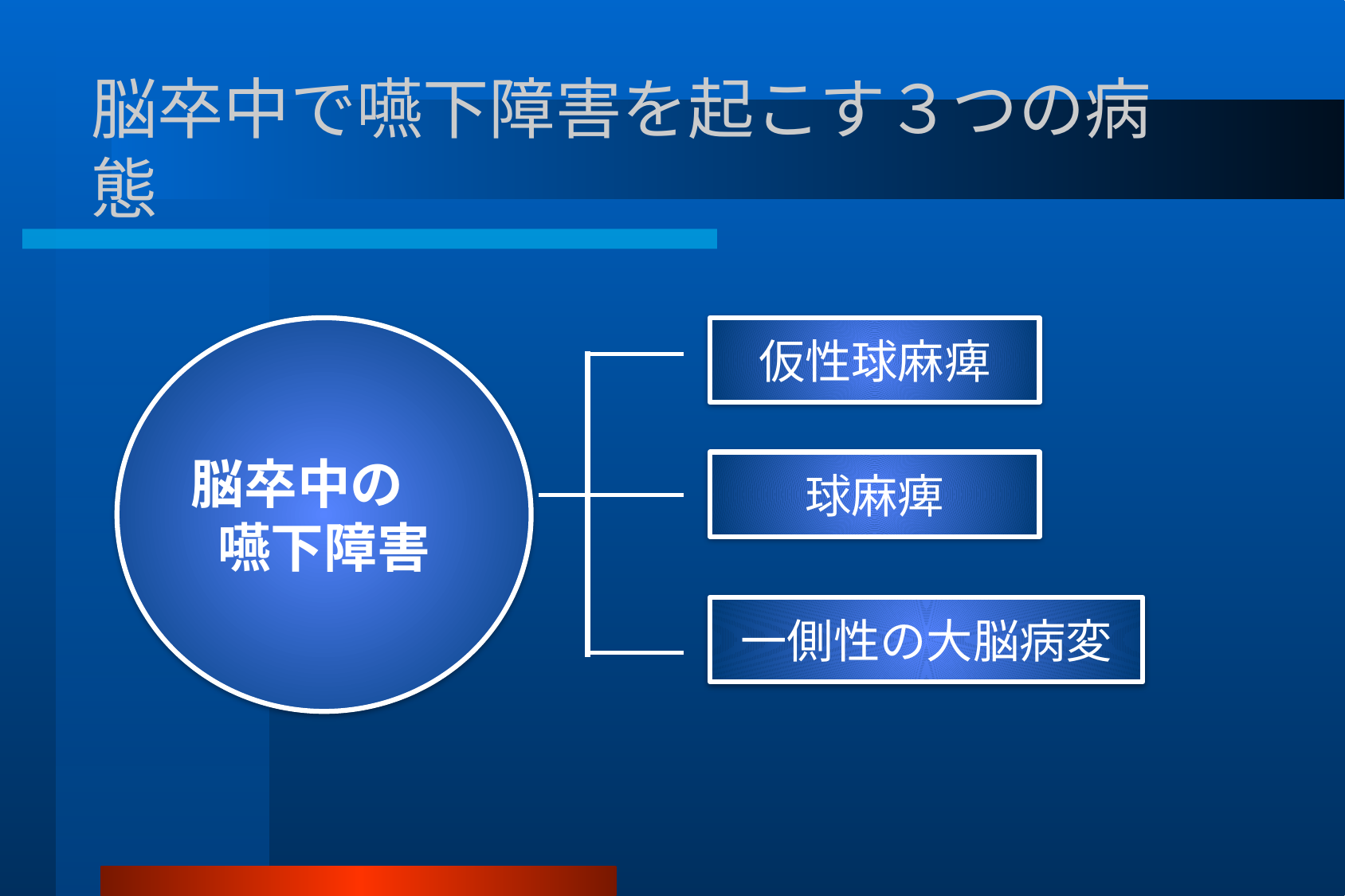

# 脳卒中で嚥下障害を起こす３つの病態
脳卒中の　嚥下障害
仮性球麻痺
球麻痺
一側性の大脳病変